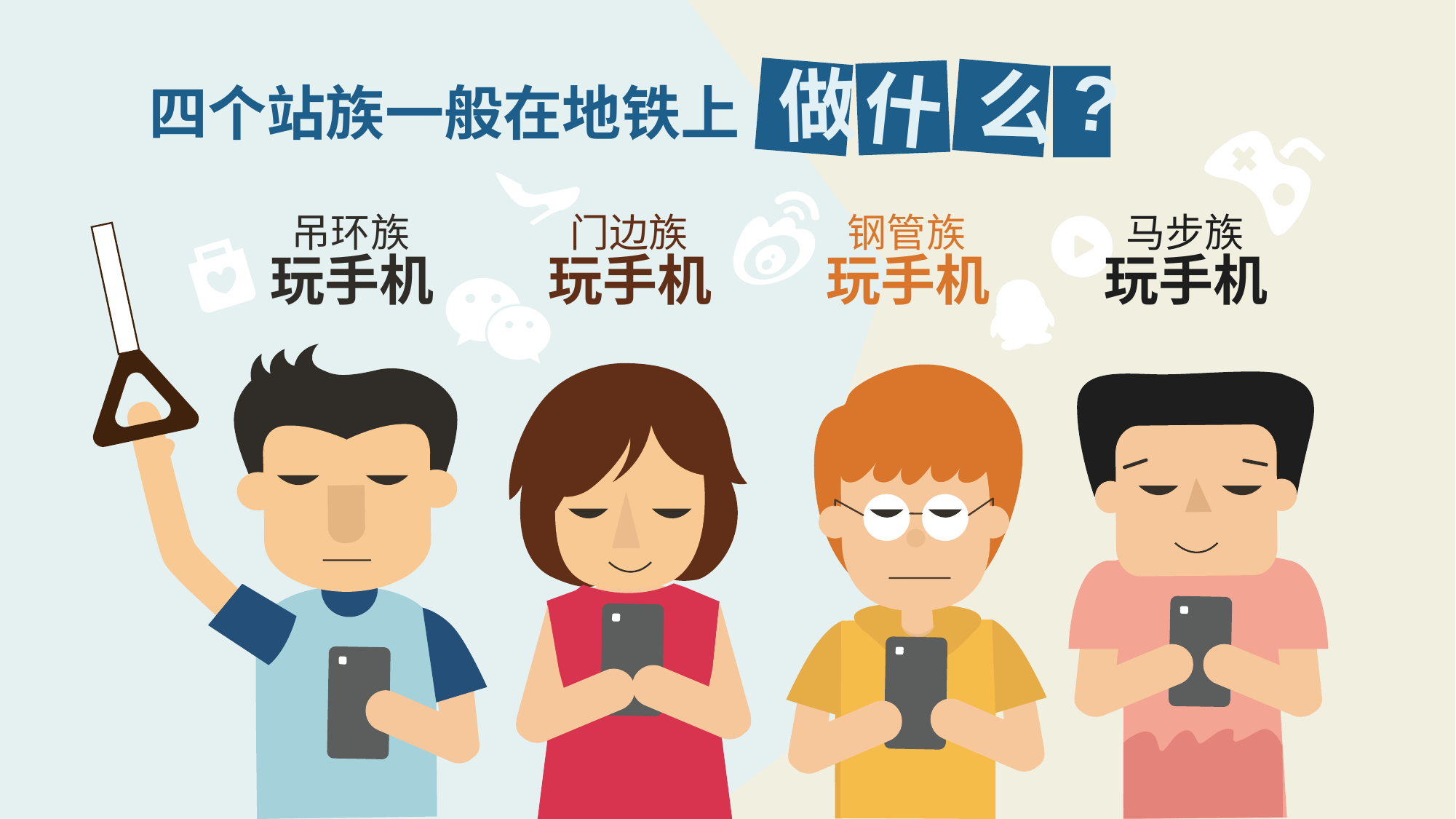

?
做

么

什

四个站族一般在地铁上

吊环族
门边族
钢管族
马步族

玩手机
玩手机
玩手机
玩手机